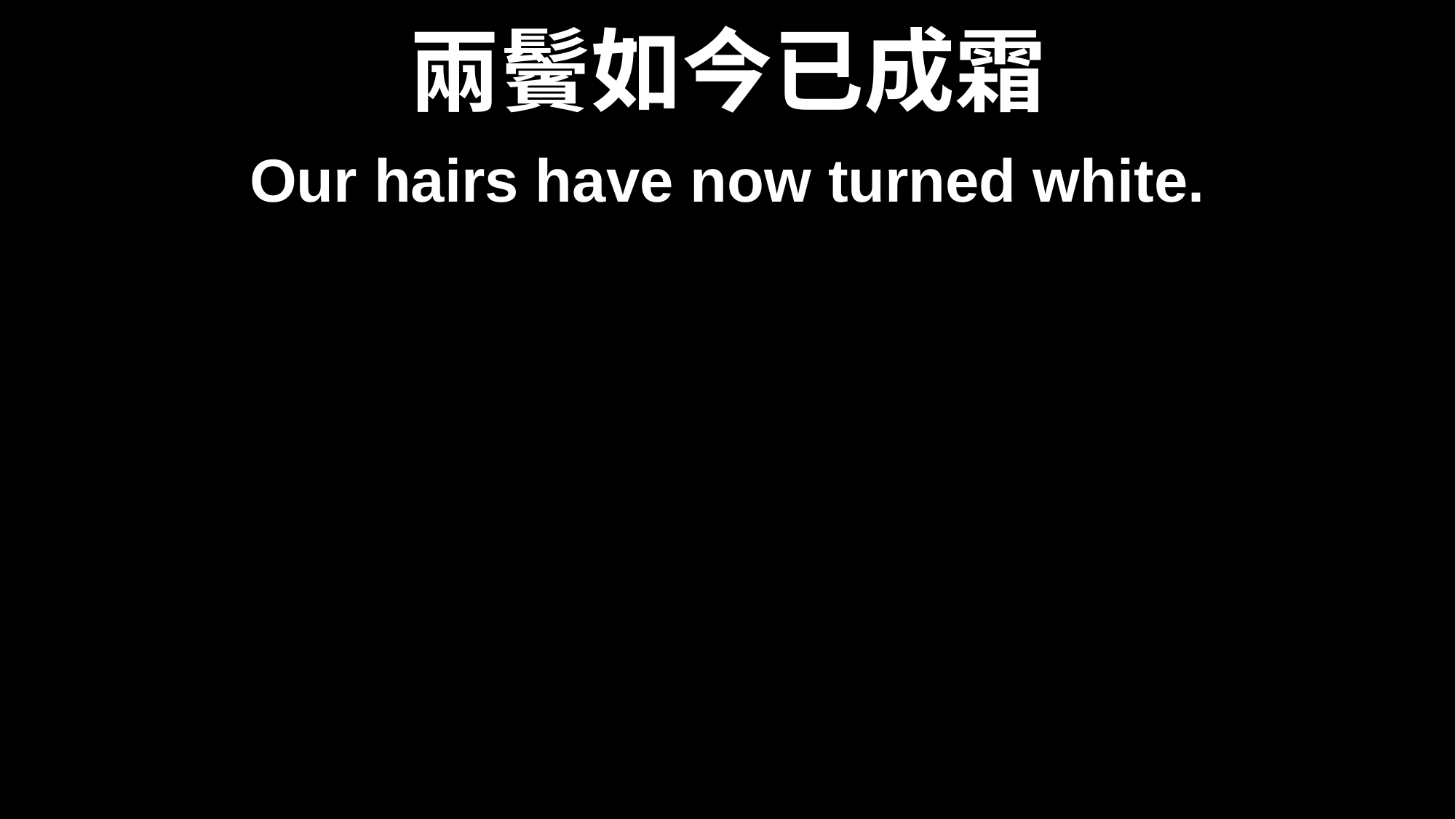

# 兩鬢如今已成霜
Our hairs have now turned white.